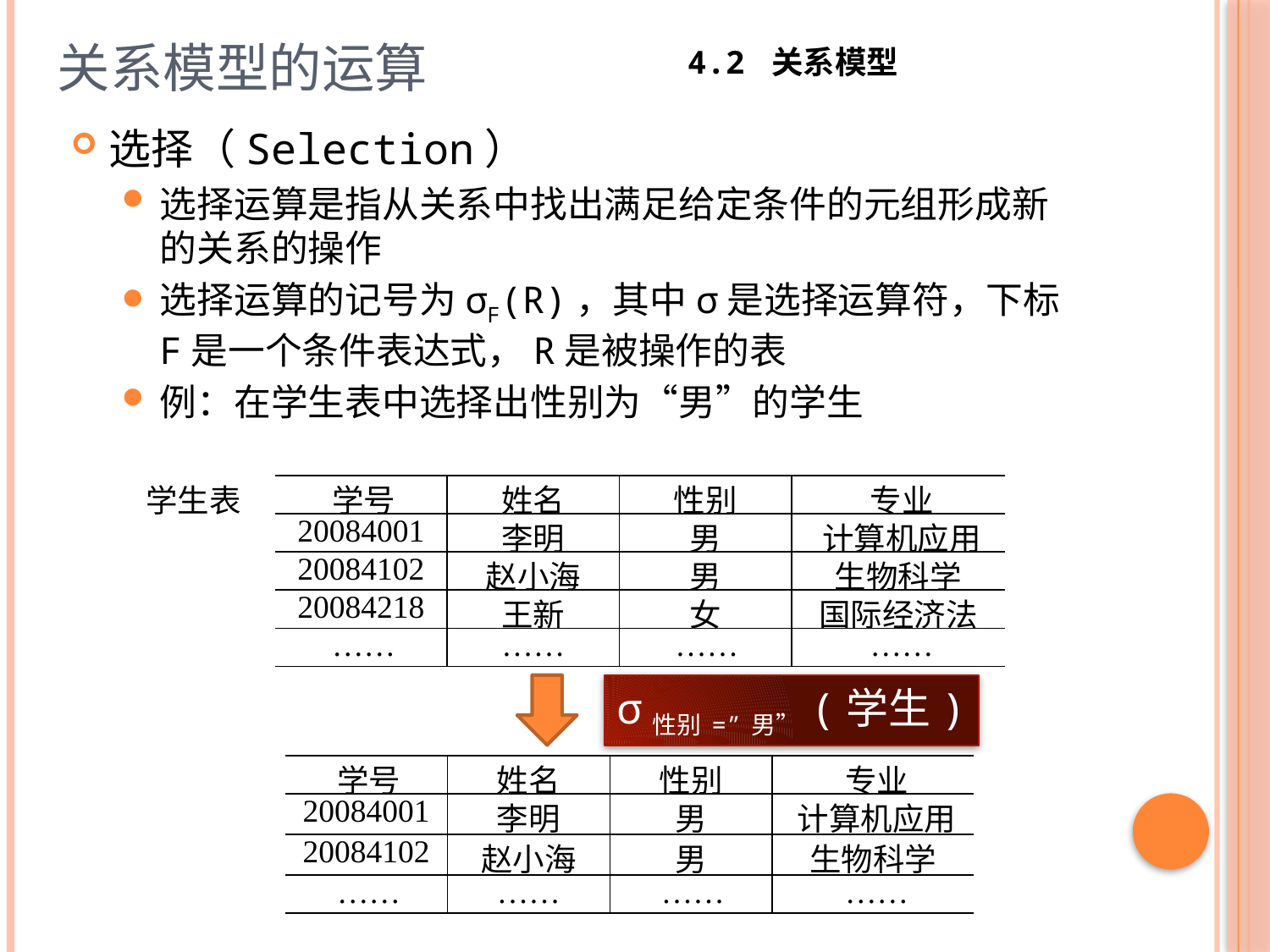

# 关系模型的运算
4.2 关系模型
选择（Selection）
选择运算是指从关系中找出满足给定条件的元组形成新的关系的操作
选择运算的记号为σF(R)，其中σ是选择运算符，下标F是一个条件表达式，R是被操作的表
例：在学生表中选择出性别为“男”的学生

学生表
| 学号 | 姓名 | 性别 | 专业 |
| --- | --- | --- | --- |
| 20084001 | 李明 | 男 | 计算机应用 |
| 20084102 | 赵小海 | 男 | 生物科学 |
| 20084218 | 王新 | 女 | 国际经济法 |
| …… | …… | …… | …… |

σ性别=”男”(学生)
| 学号 | 姓名 | 性别 | 专业 |
| --- | --- | --- | --- |
| 20084001 | 李明 | 男 | 计算机应用 |
| 20084102 | 赵小海 | 男 | 生物科学 |
| …… | …… | …… | …… |